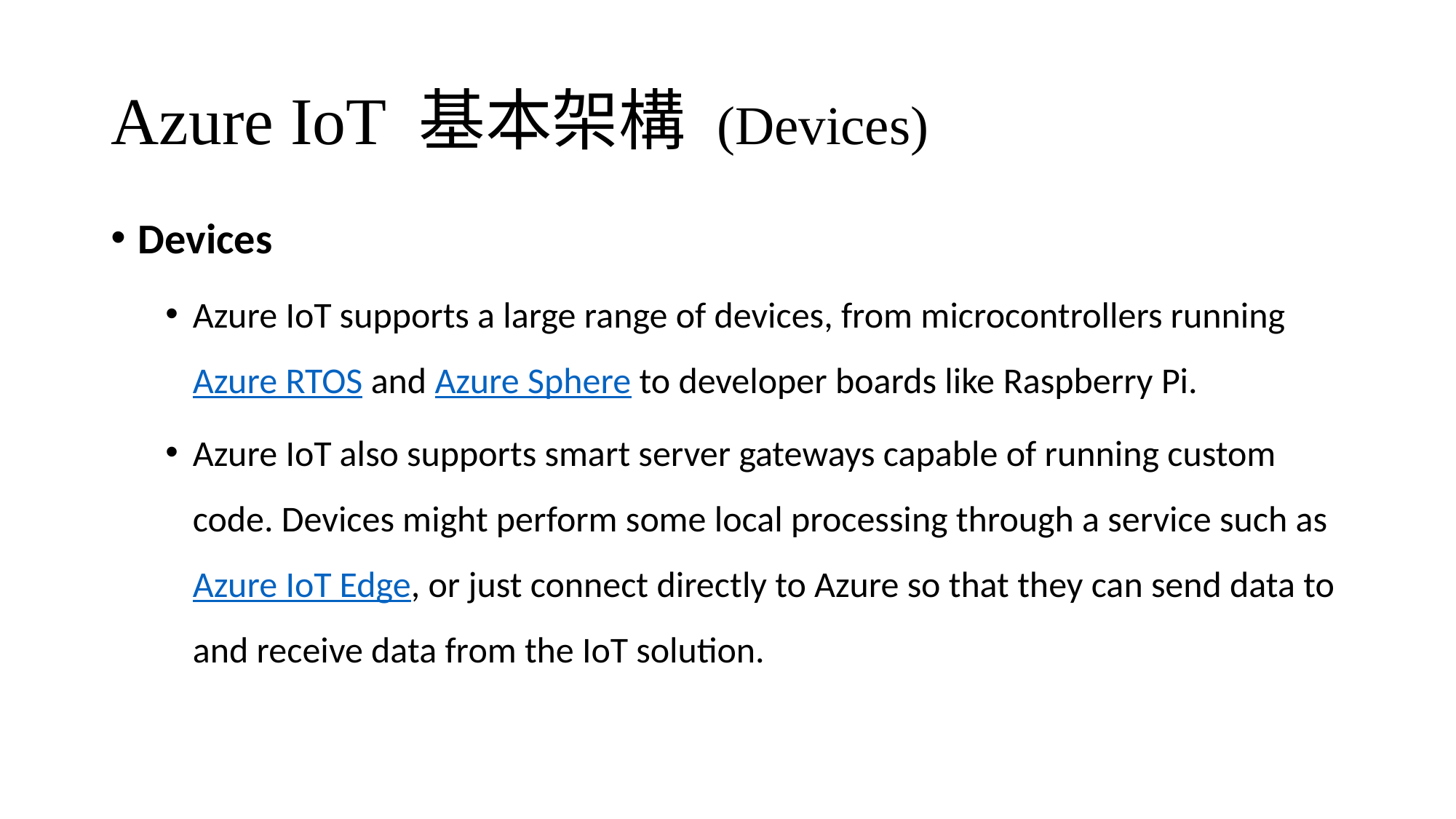

# Azure IoT 基本架構 (Devices)
Devices
Azure IoT supports a large range of devices, from microcontrollers running Azure RTOS and Azure Sphere to developer boards like Raspberry Pi.
Azure IoT also supports smart server gateways capable of running custom code. Devices might perform some local processing through a service such as Azure IoT Edge, or just connect directly to Azure so that they can send data to and receive data from the IoT solution.